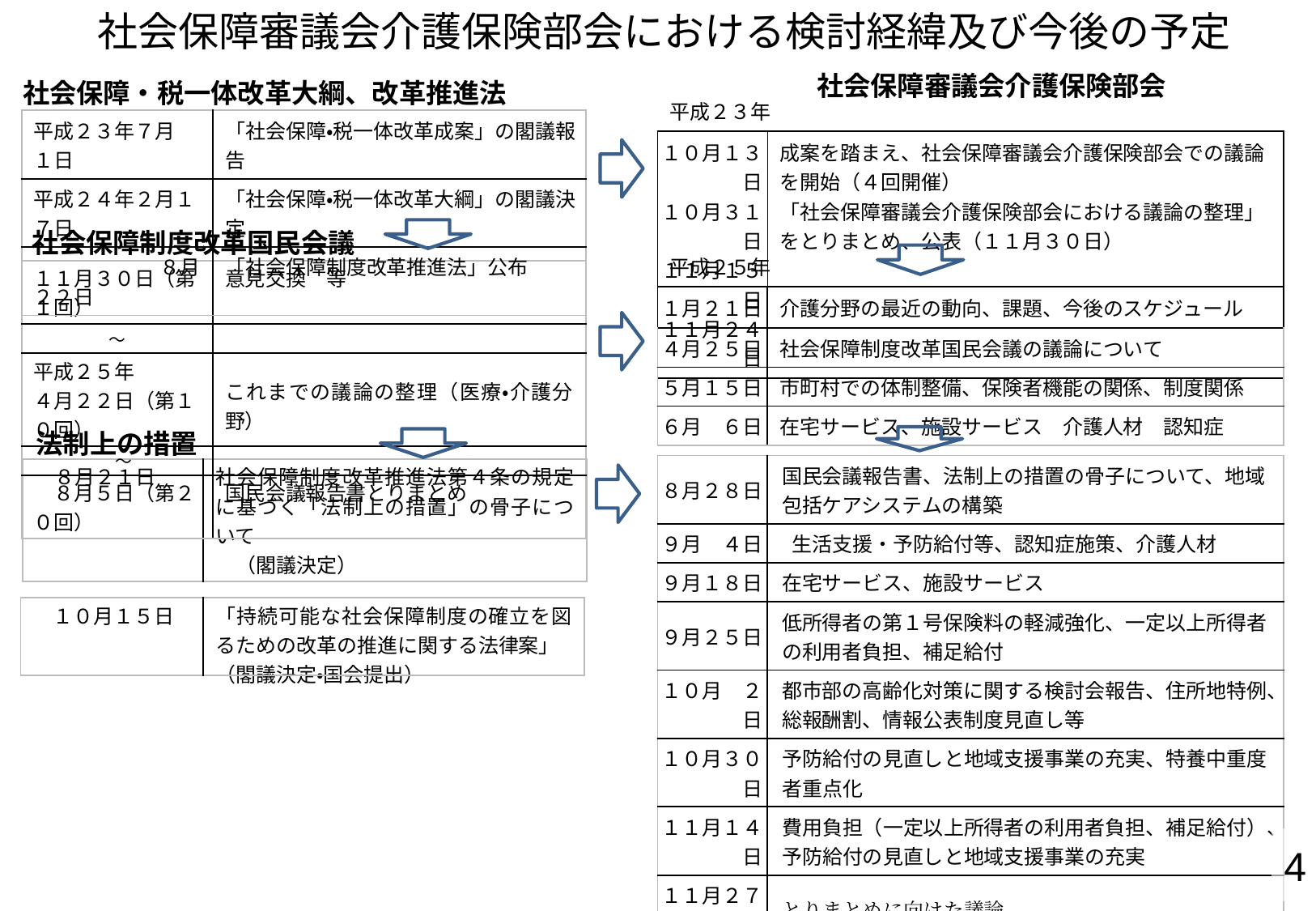

社会保障審議会介護保険部会における検討経緯及び今後の予定
社会保障審議会介護保険部会
社会保障・税一体改革大綱、改革推進法
| 平成２３年 |  |
| --- | --- |
| １０月１３日 １０月３１日 １１月１５日 １１月２４日 | 成案を踏まえ、社会保障審議会介護保険部会での議論を開始（４回開催） 「社会保障審議会介護保険部会における議論の整理」をとりまとめ、公表（１１月３０日） |
| 平成２３年７月　１日 | 「社会保障・税一体改革成案」の閣議報告 |
| --- | --- |
| 平成２４年２月１７日 | 「社会保障・税一体改革大綱」の閣議決定 |
| ８月２２日 | 「社会保障制度改革推進法」公布 |

社会保障制度改革国民会議

| 平成２５年 |  |
| --- | --- |
| １月２１日 | 介護分野の最近の動向、課題、今後のスケジュール |
| ４月２５日 | 社会保障制度改革国民会議の議論について |
| ５月１５日 | 市町村での体制整備、保険者機能の関係、制度関係 |
| ６月　６日 | 在宅サービス、施設サービス　介護人材　認知症 |

| １１月３０日（第１回） | 意見交換　等 |
| --- | --- |
| ～ |  |
| 平成２５年 ４月２２日（第１０回） | これまでの議論の整理（医療・介護分野） |
| ～ |  |
| ８月５日（第２０回） | 国民会議報告書とりまとめ |

法制上の措置

| ８月２８日 | 国民会議報告書、法制上の措置の骨子について、地域包括ケアシステムの構築 |
| --- | --- |
| ９月　４日 | 生活支援・予防給付等、認知症施策、介護人材 |
| ９月１８日 | 在宅サービス、施設サービス |
| ９月２５日 | 低所得者の第１号保険料の軽減強化、一定以上所得者の利用者負担、補足給付 |
| １０月　２日 | 都市部の高齢化対策に関する検討会報告、住所地特例、総報酬割、情報公表制度見直し等 |
| １０月３０日 | 予防給付の見直しと地域支援事業の充実、特養中重度者重点化 |
| １１月１４日 | 費用負担（一定以上所得者の利用者負担、補足給付）、予防給付の見直しと地域支援事業の充実 |
| １１月２７日 | とりまとめに向けた議論 |
| １２月 | とりまとめ（予定） |
| ８月２１日 | 社会保障制度改革推進法第４条の規定に基づく「法制上の措置」の骨子について 　（閣議決定） |
| --- | --- |

| １０月１５日 | 「持続可能な社会保障制度の確立を図るための改革の推進に関する法律案」 （閣議決定・国会提出） |
| --- | --- |
4